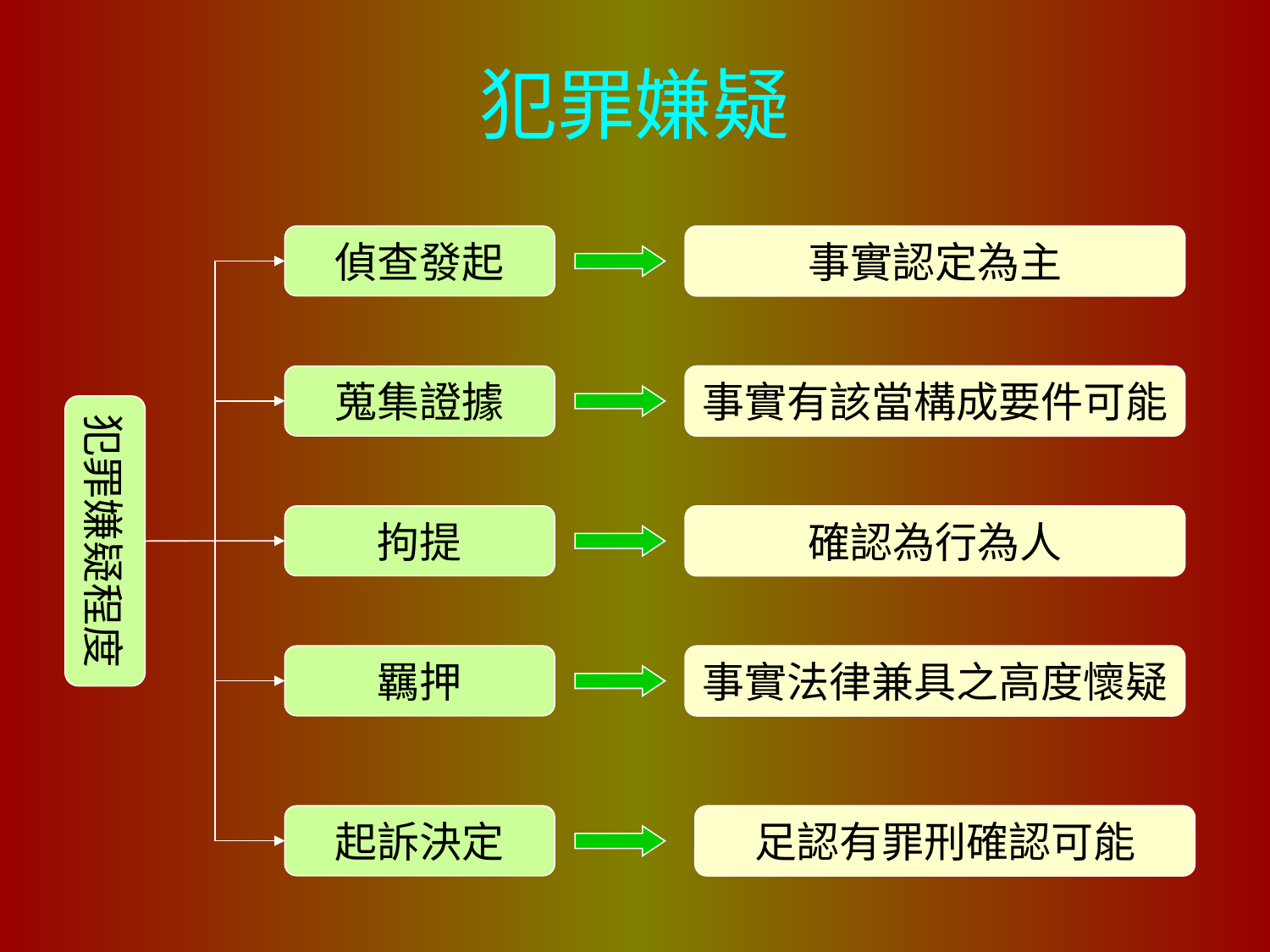

# 犯罪嫌疑
偵查發起
事實認定為主

蒐集證據
事實有該當構成要件可能

犯罪嫌疑程度
拘提
確認為行為人

羈押
事實法律兼具之高度懷疑

起訴決定
足認有罪刑確認可能